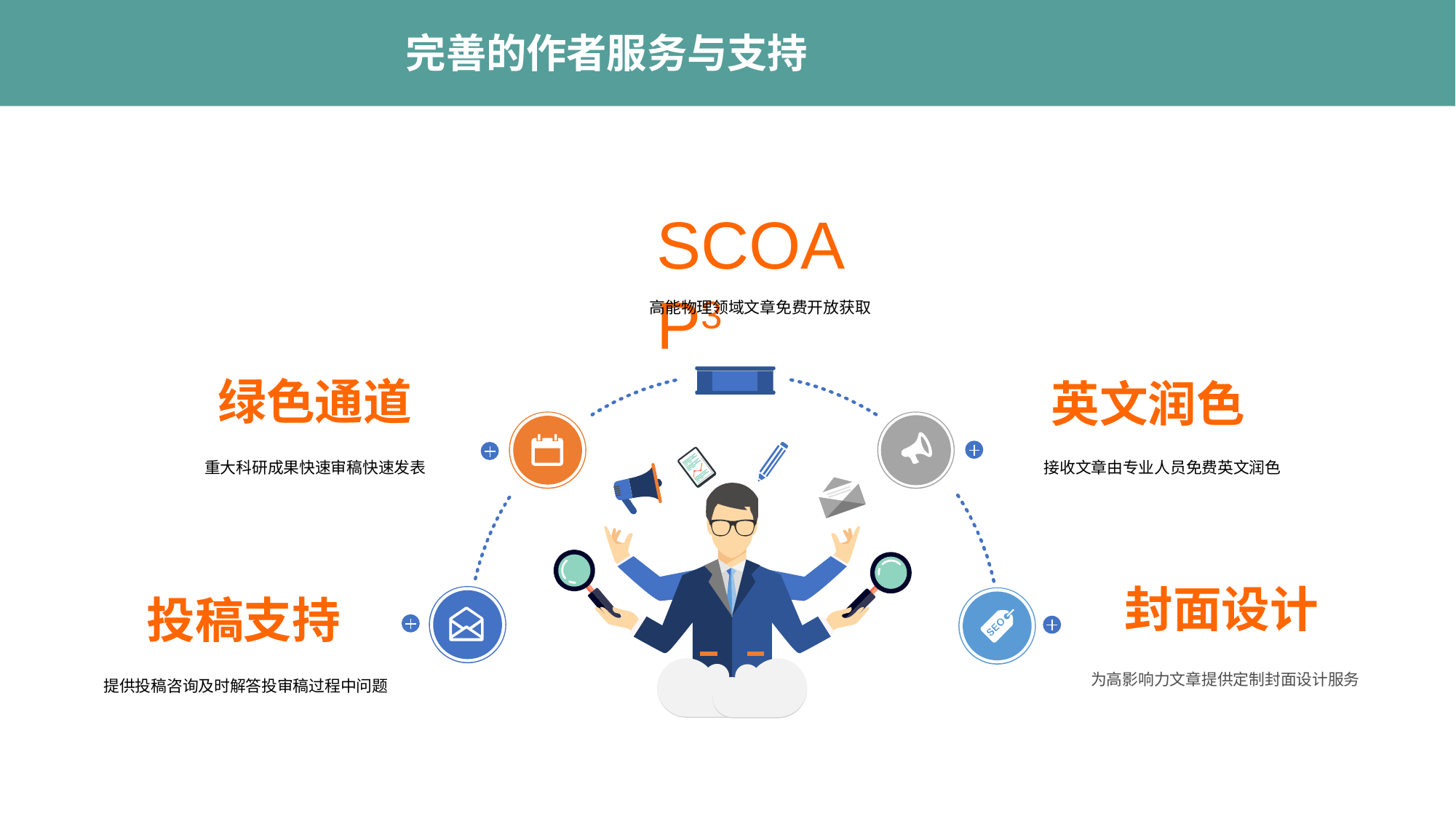

完善的作者服务与支持
SCOAP3
高能物理领域文章免费开放获取

绿色通道
英文润色

接收文章由专业人员免费英文润色
重大科研成果快速审稿快速发表

封面设计
投稿支持

为高影响力文章提供定制封面设计服务
提供投稿咨询及时解答投审稿过程中问题